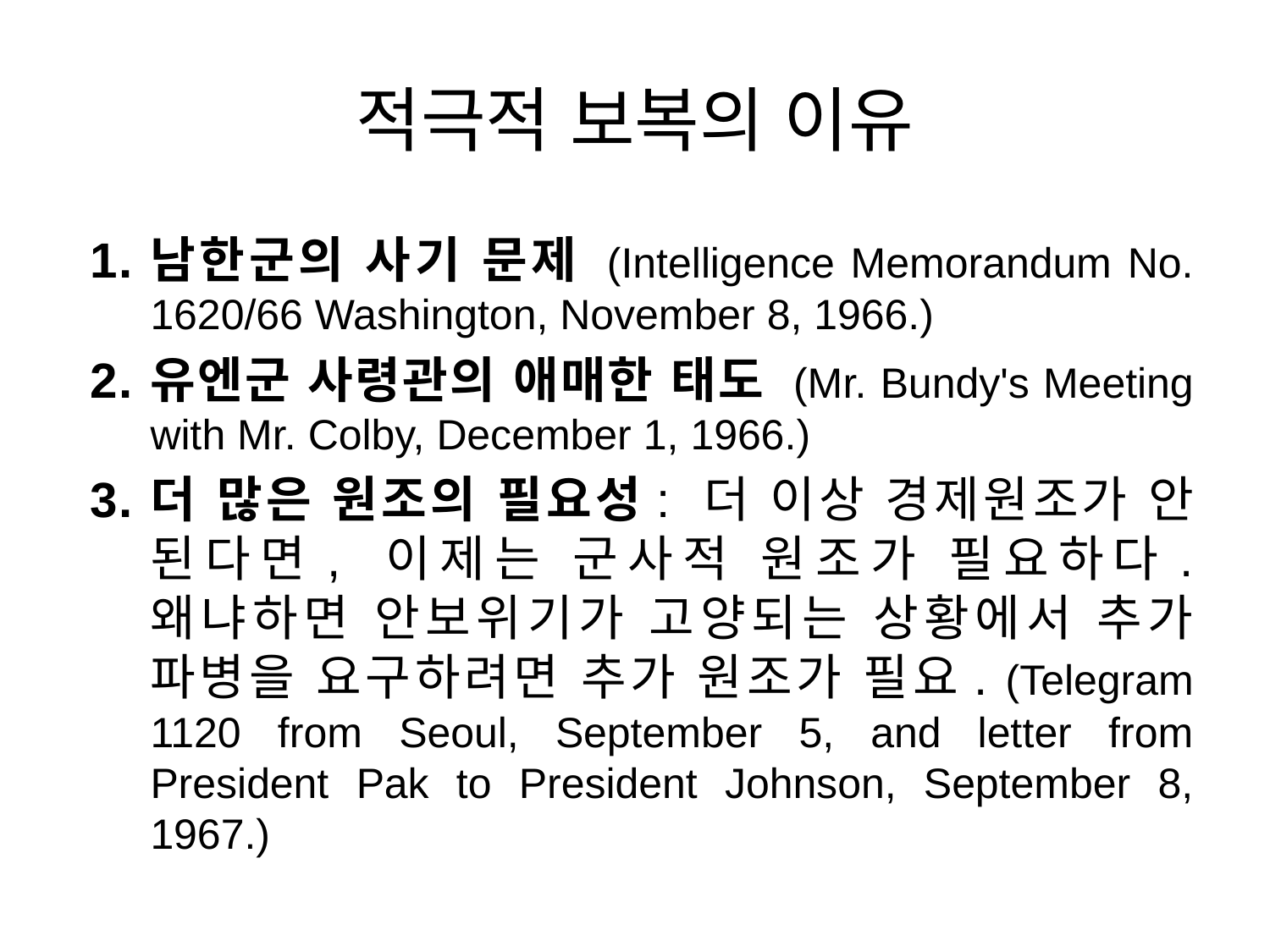

# 적극적 보복의 이유
남한군의 사기 문제 (Intelligence Memorandum No. 1620/66 Washington, November 8, 1966.)
유엔군 사령관의 애매한 태도 (Mr. Bundy's Meeting with Mr. Colby, December 1, 1966.)
더 많은 원조의 필요성: 더 이상 경제원조가 안 된다면, 이제는 군사적 원조가 필요하다. 왜냐하면 안보위기가 고양되는 상황에서 추가 파병을 요구하려면 추가 원조가 필요. (Telegram 1120 from Seoul, September 5, and letter from President Pak to President Johnson, September 8, 1967.)